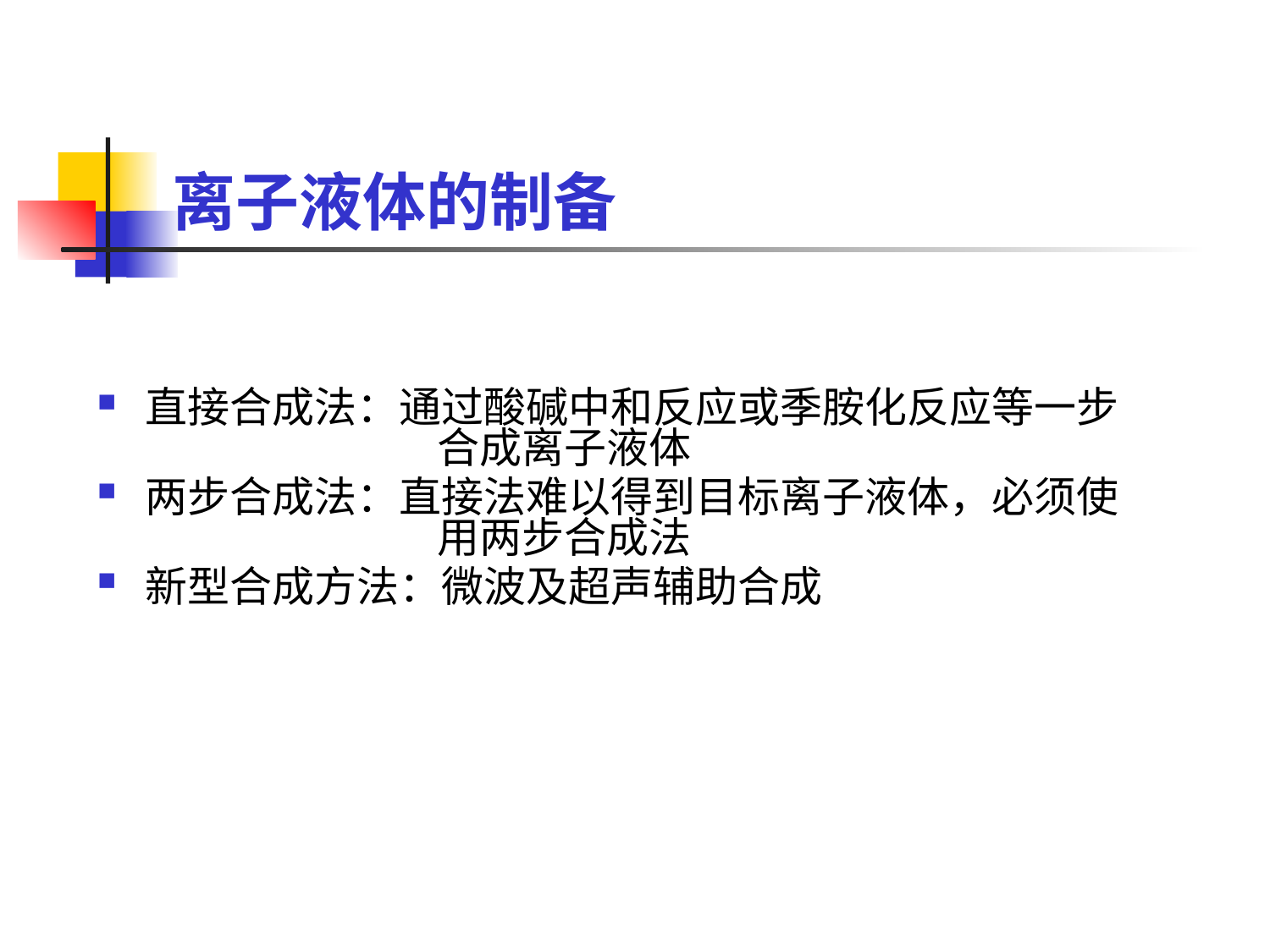

# 离子液体的制备

直接合成法：通过酸碱中和反应或季胺化反应等一步                 		    合成离子液体
两步合成法：直接法难以得到目标离子液体，必须使    		    用两步合成法
新型合成方法：微波及超声辅助合成